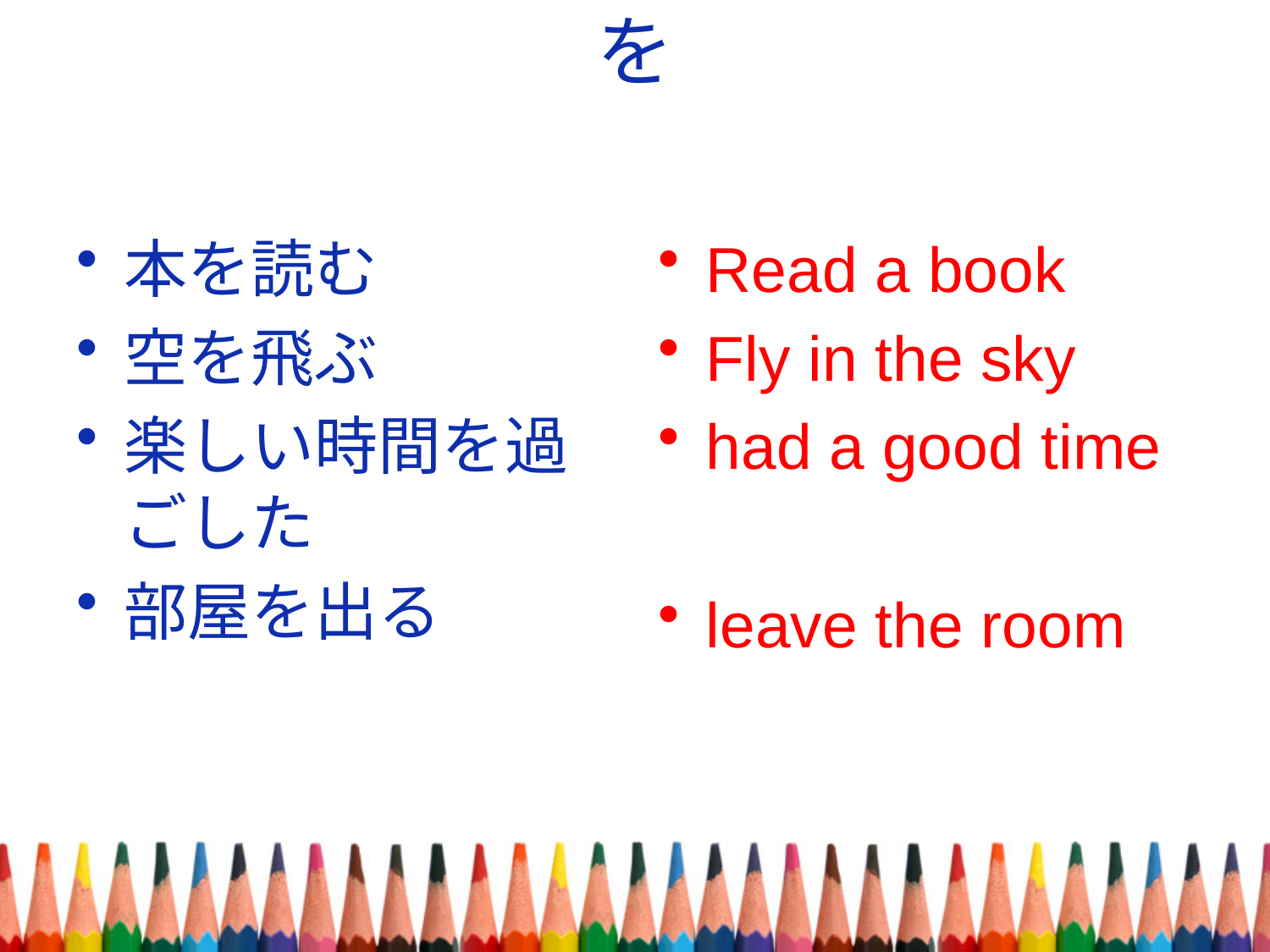

# を
本を読む
空を飛ぶ
楽しい時間を過ごした
部屋を出る
Read a book
Fly in the sky
had a good time

leave the room